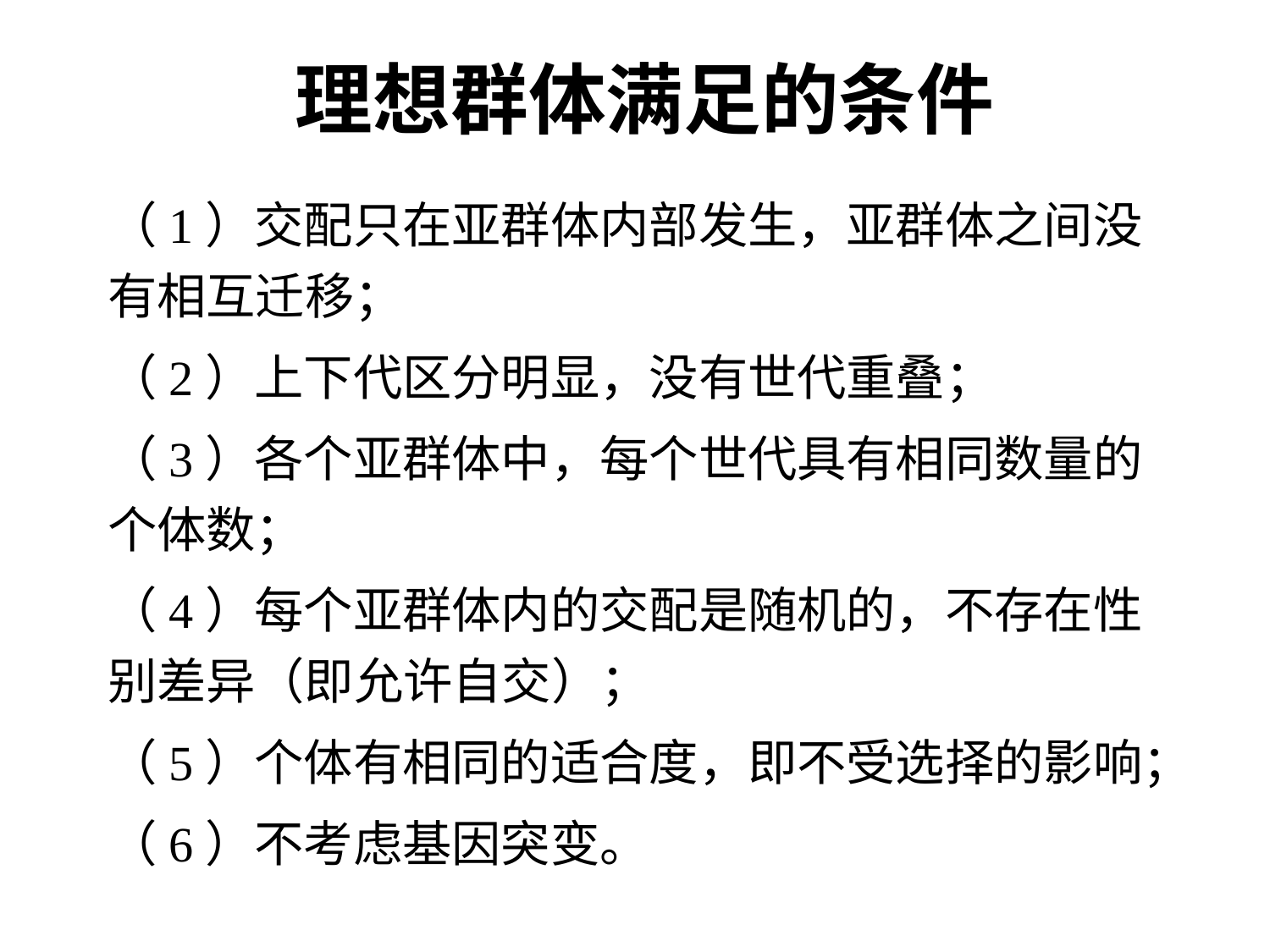

# 理想群体满足的条件
（1）交配只在亚群体内部发生，亚群体之间没有相互迁移；
（2）上下代区分明显，没有世代重叠；
（3）各个亚群体中，每个世代具有相同数量的个体数；
（4）每个亚群体内的交配是随机的，不存在性别差异（即允许自交）；
（5）个体有相同的适合度，即不受选择的影响；
（6）不考虑基因突变。